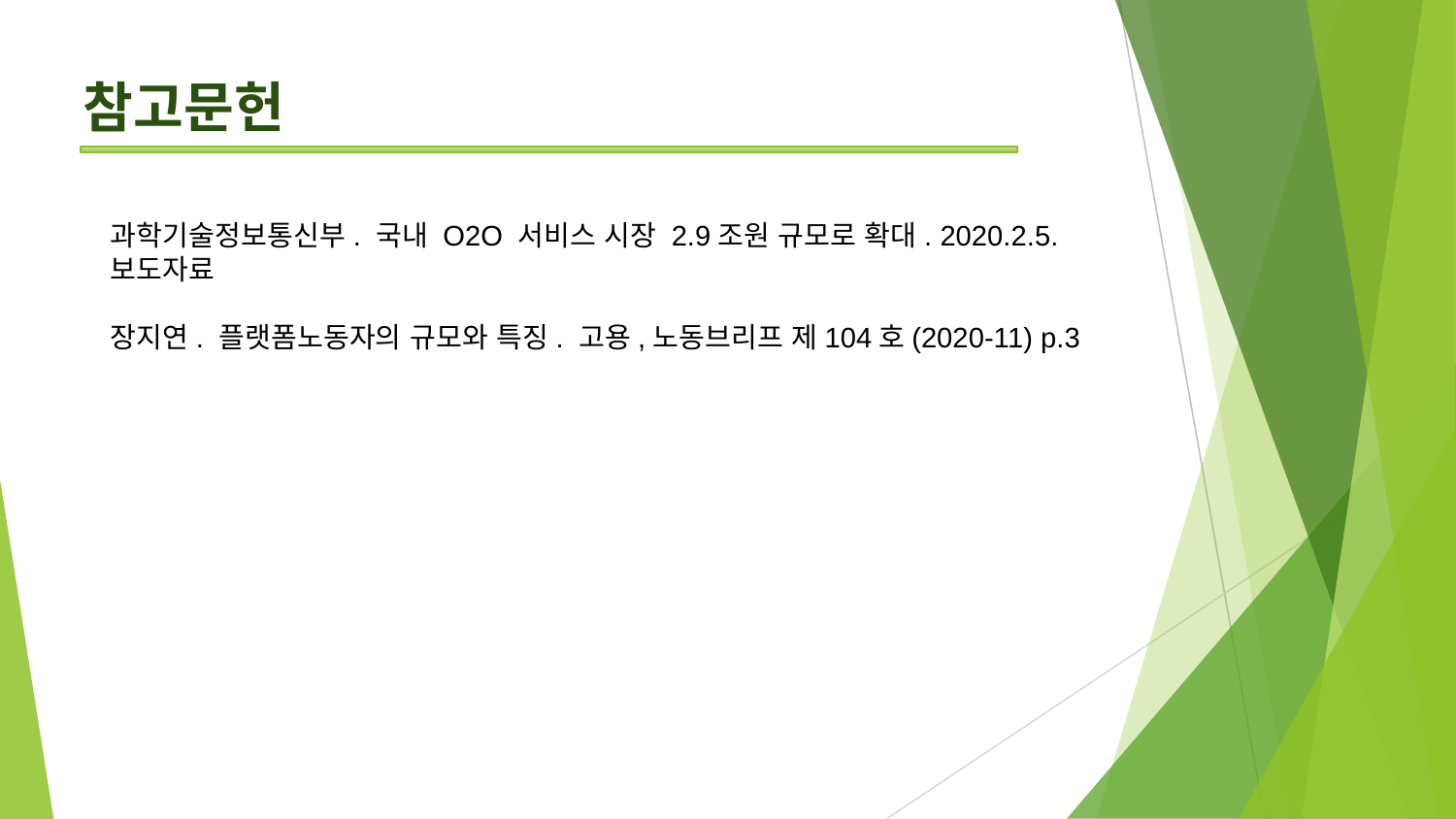

# 참고문헌

과학기술정보통신부. 국내 O2O 서비스 시장 2.9조원 규모로 확대. 2020.2.5.보도자료

장지연. 플랫폼노동자의 규모와 특징. 고용,노동브리프 제104호(2020-11) p.3